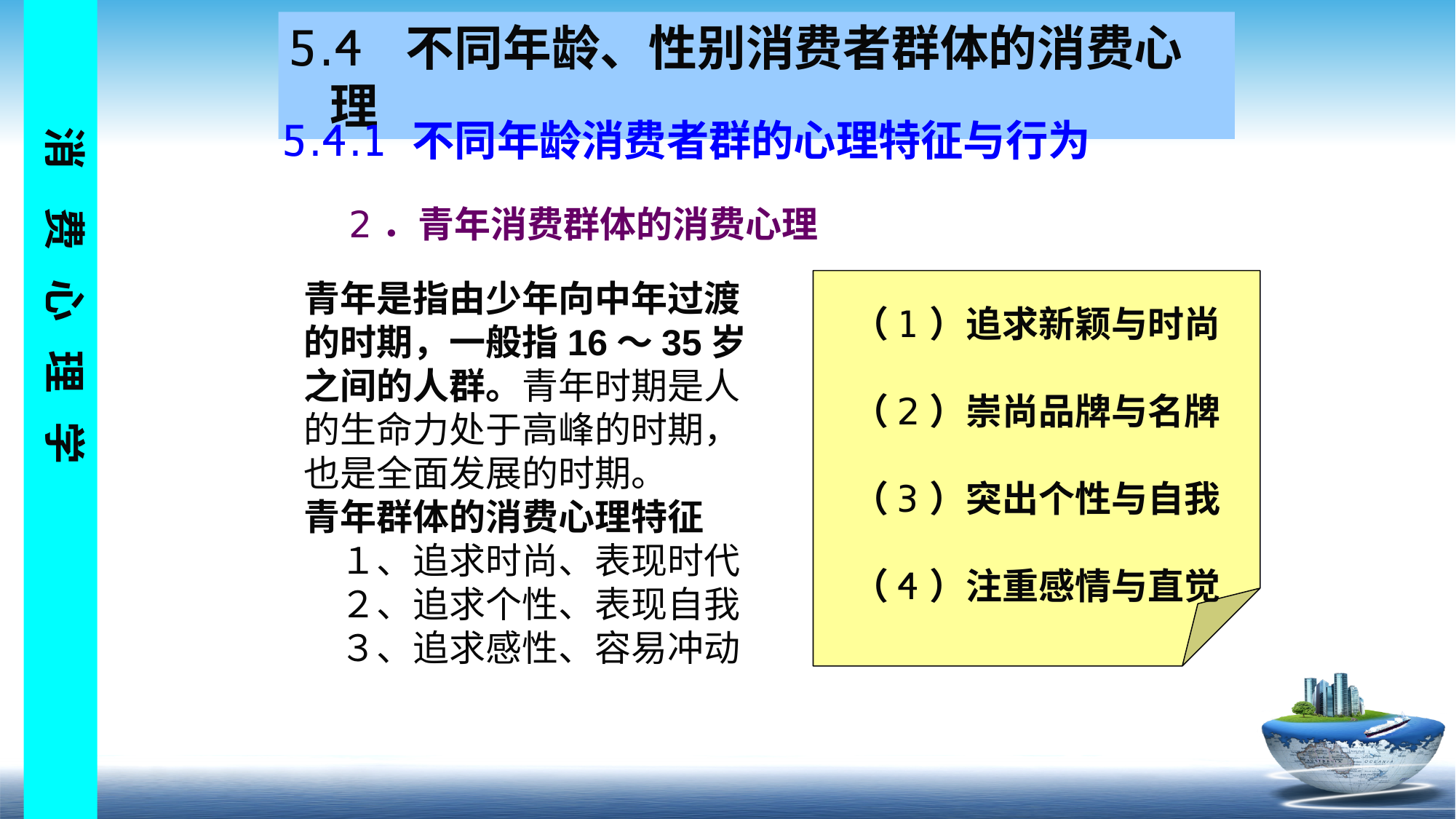

5.4  不同年龄、性别消费者群体的消费心理
5.4.1 不同年龄消费者群的心理特征与行为
2．青年消费群体的消费心理
青年是指由少年向中年过渡的时期，一般指16～35岁之间的人群。青年时期是人的生命力处于高峰的时期，也是全面发展的时期。
青年群体的消费心理特征
　１、追求时尚、表现时代
　２、追求个性、表现自我
　３、追求感性、容易冲动

（1）追求新颖与时尚

（2）崇尚品牌与名牌

（3）突出个性与自我

（4）注重感情与直觉